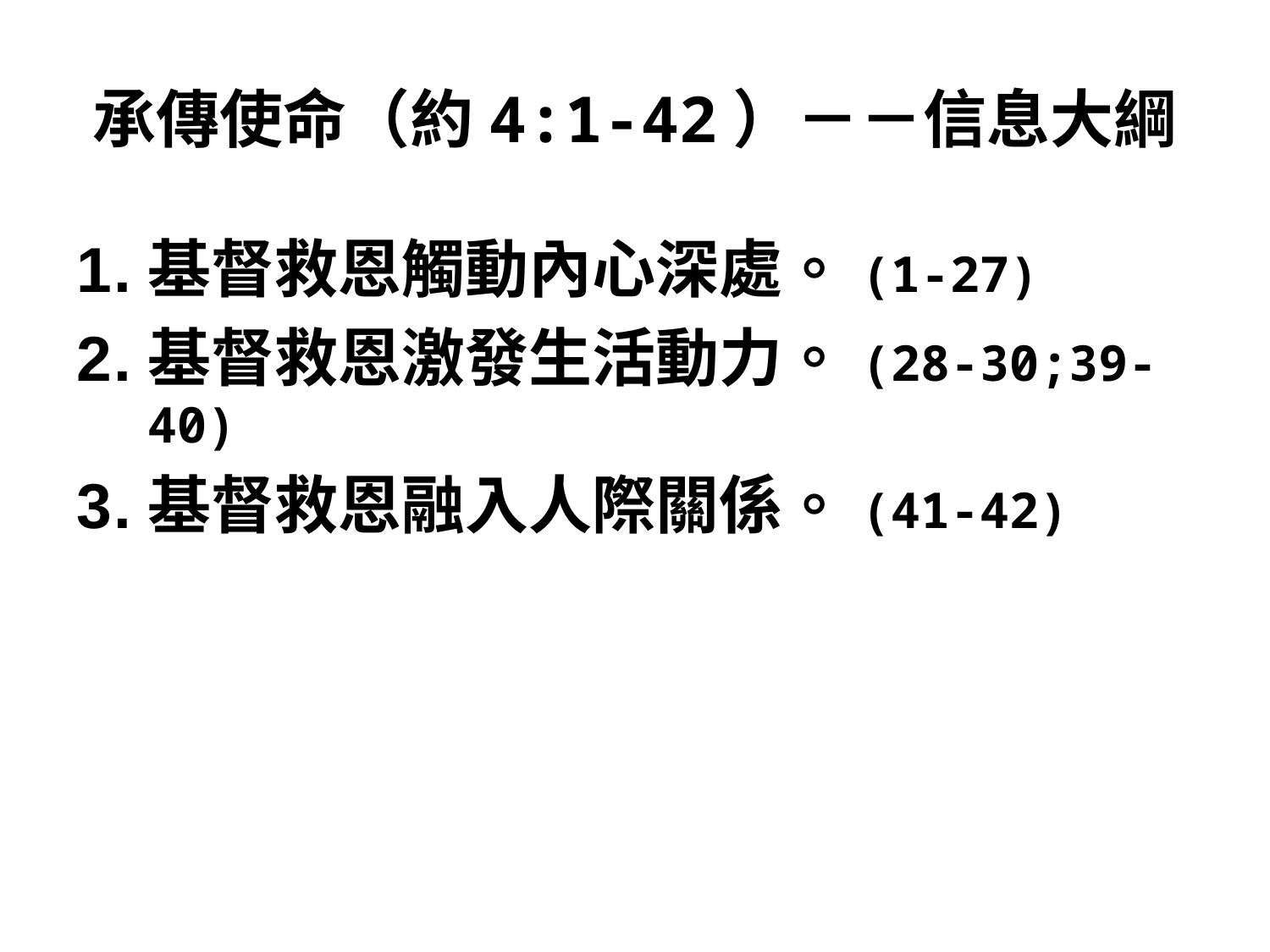

# 承傳使命（約4:1-42）－－信息大綱
基督救恩觸動內心深處。(1-27)
基督救恩激發生活動力。(28-30;39-40)
基督救恩融入人際關係。(41-42)